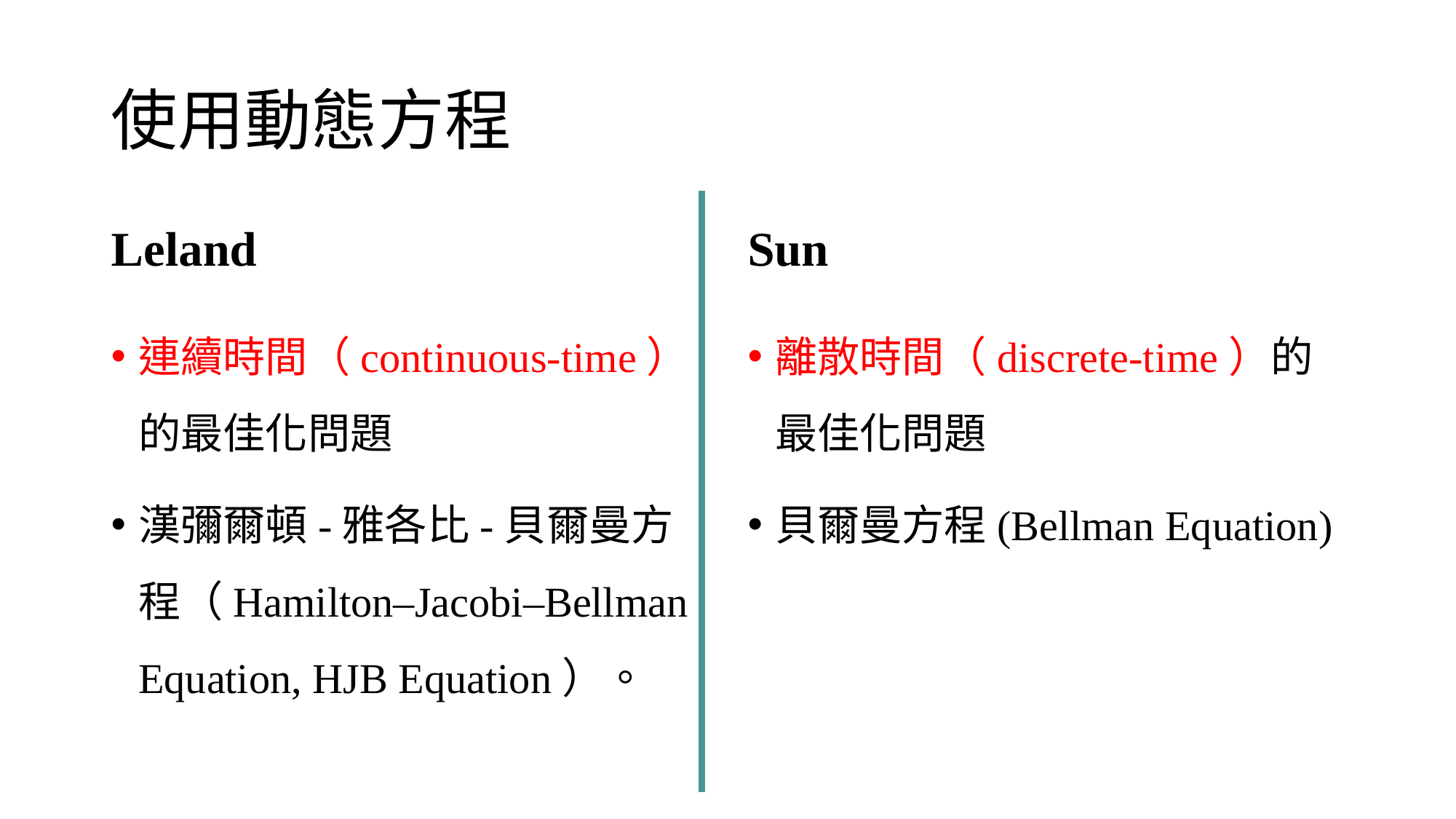

# 使用動態方程
Leland
Sun
連續時間（continuous-time）的最佳化問題
漢彌爾頓-雅各比-貝爾曼方程（Hamilton–Jacobi–Bellman Equation, HJB Equation）。
離散時間（discrete-time）的最佳化問題
貝爾曼方程(Bellman Equation)